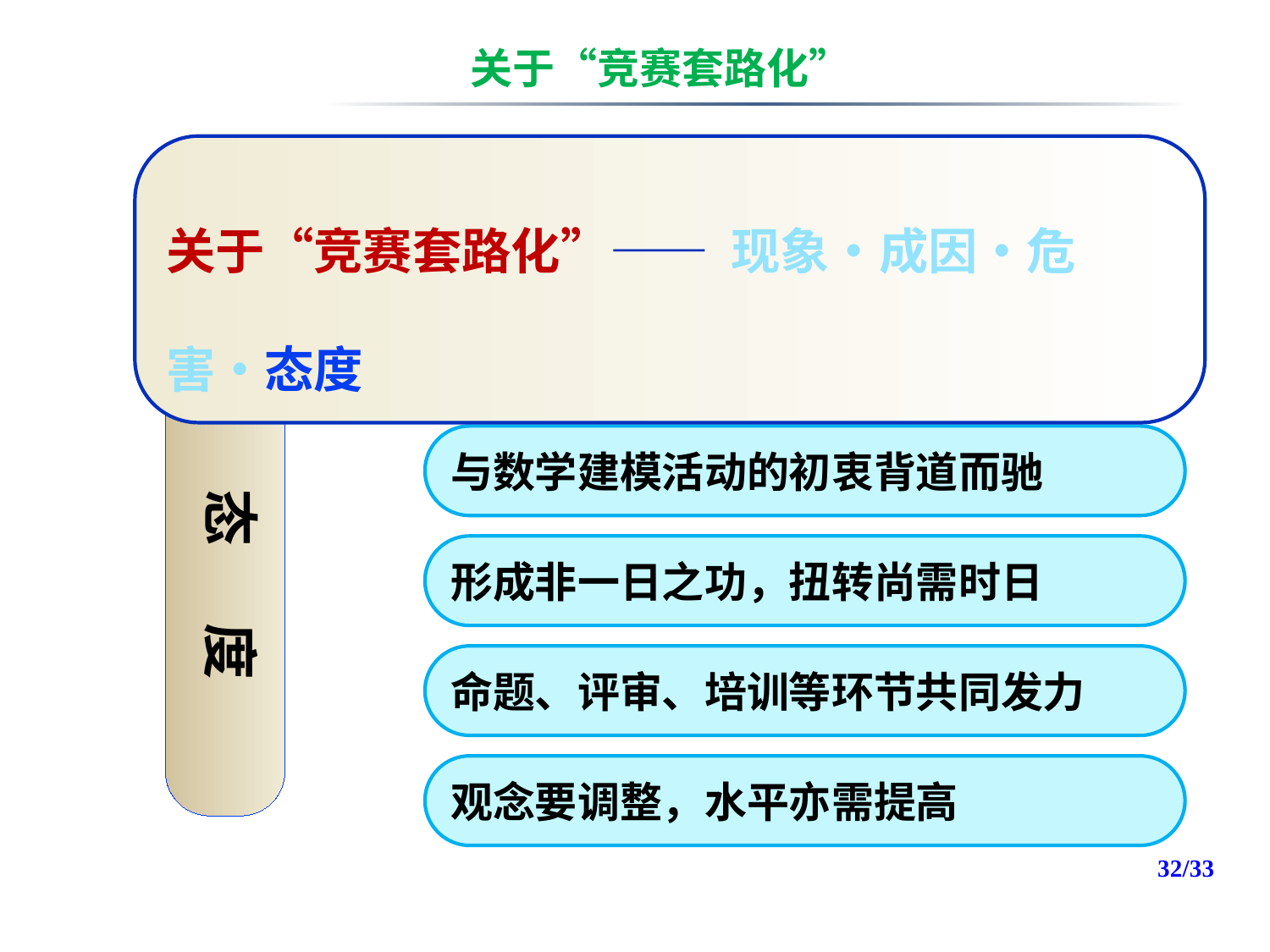

关于“竞赛套路化”
关于“竞赛套路化”——  现象•成因•危害•态度
与每一个参与该项活动的人有关

态      度
与数学建模活动的初衷背道而驰
形成非一日之功，扭转尚需时日
命题、评审、培训等环节共同发力

观念要调整，水平亦需提高